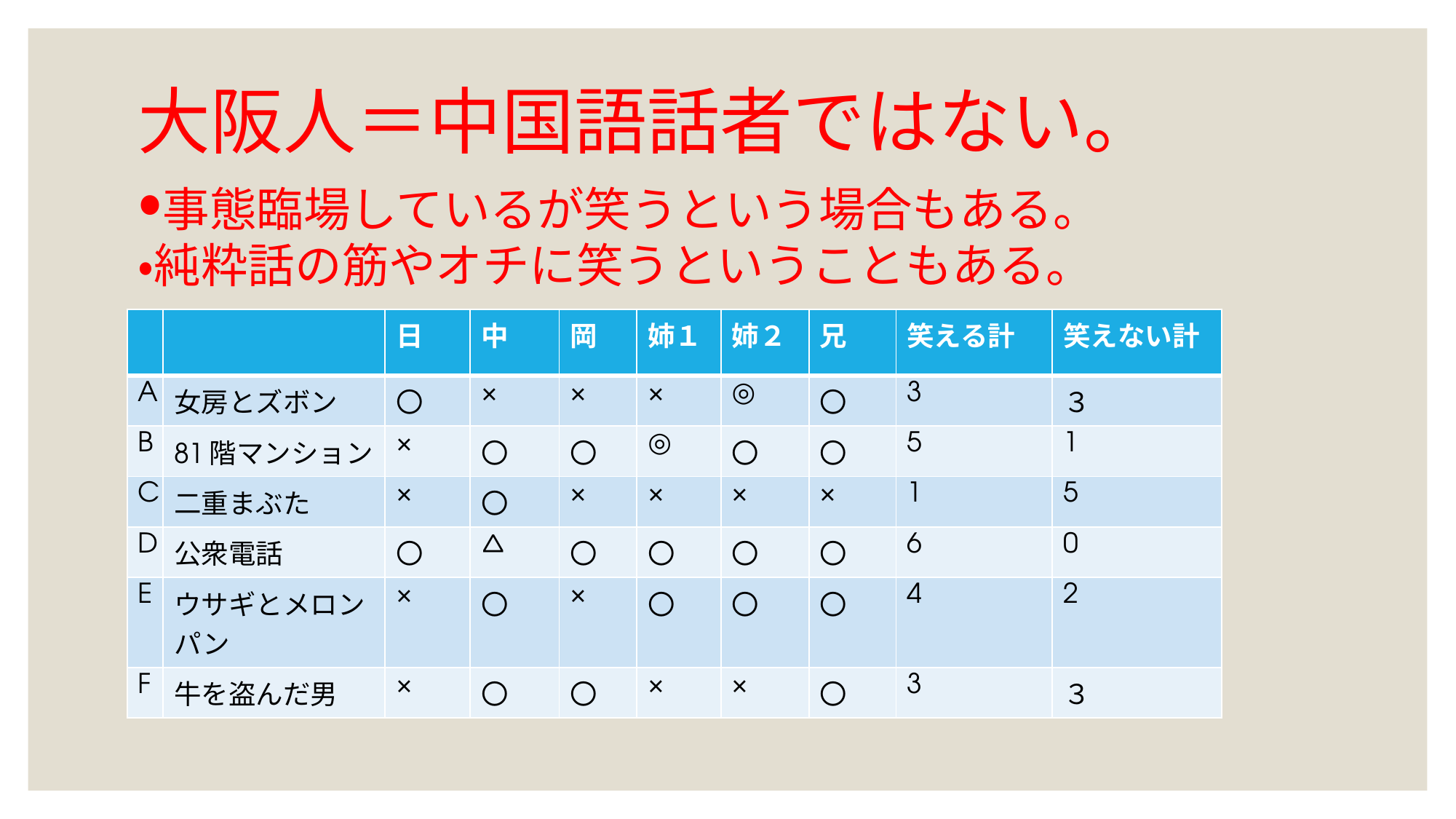

# 大阪人＝中国語話者ではない。 ・事態臨場しているが笑うという場合もある。 ・純粋話の筋やオチに笑うということもある。
|  |  | 日 | 中 | 岡 | 姉１ | 姉２ | 兄 | 笑える計 | 笑えない計 |
| --- | --- | --- | --- | --- | --- | --- | --- | --- | --- |
| A | 女房とズボン | 〇 | × | × | × | ◎ | 〇 | 3 | ３ |
| B | 81階マンション | × | 〇 | 〇 | ◎ | 〇 | 〇 | 5 | 1 |
| C | 二重まぶた | × | 〇 | × | × | × | × | 1 | 5 |
| D | 公衆電話 | 〇 | △ | 〇 | 〇 | 〇 | 〇 | 6 | 0 |
| E | ウサギとメロンパン | × | 〇 | × | 〇 | 〇 | 〇 | 4 | 2 |
| F | 牛を盗んだ男 | × | 〇 | 〇 | × | × | 〇 | 3 | ３ |